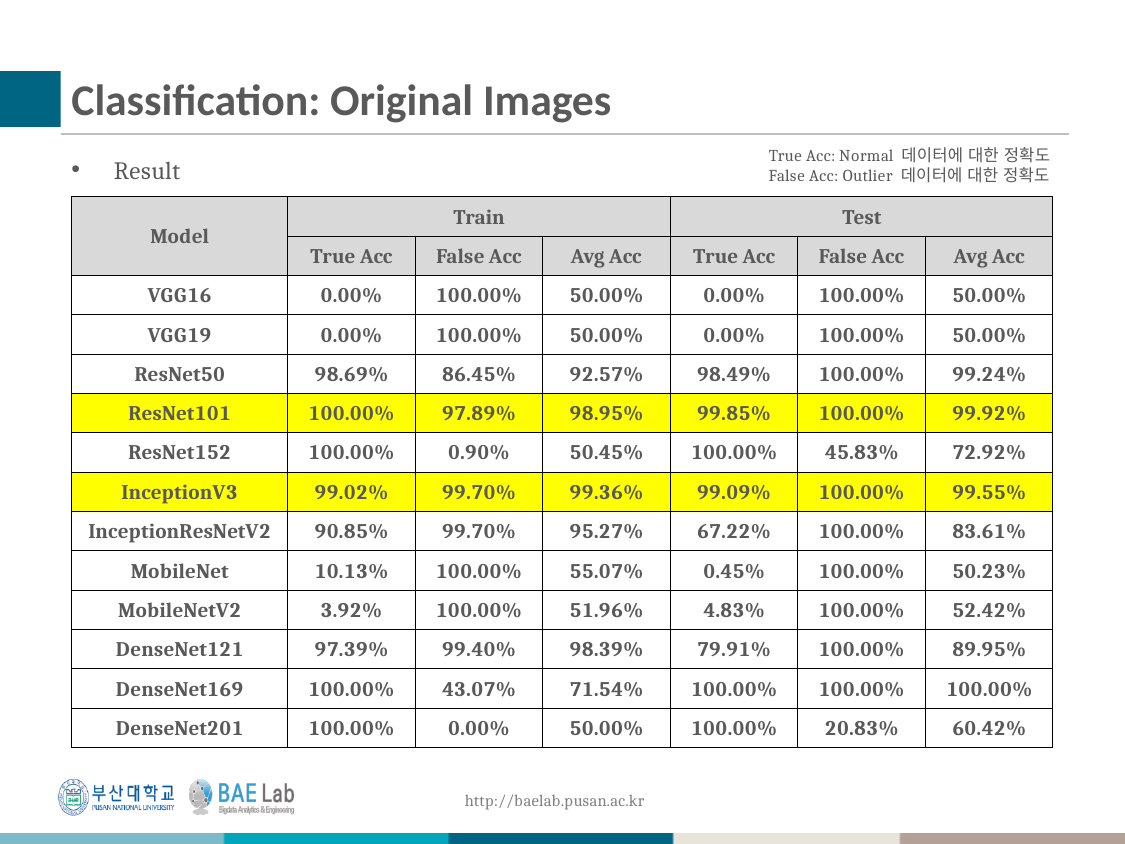

# Classification: Original Images
True Acc: Normal 데이터에 대한 정확도
False Acc: Outlier 데이터에 대한 정확도
Result
| Model | Train |  |  | Test |  |  |
| --- | --- | --- | --- | --- | --- | --- |
|  | True Acc | False Acc | Avg Acc | True Acc | False Acc | Avg Acc |
| VGG16 | 0.00% | 100.00% | 50.00% | 0.00% | 100.00% | 50.00% |
| VGG19 | 0.00% | 100.00% | 50.00% | 0.00% | 100.00% | 50.00% |
| ResNet50 | 98.69% | 86.45% | 92.57% | 98.49% | 100.00% | 99.24% |
| ResNet101 | 100.00% | 97.89% | 98.95% | 99.85% | 100.00% | 99.92% |
| ResNet152 | 100.00% | 0.90% | 50.45% | 100.00% | 45.83% | 72.92% |
| InceptionV3 | 99.02% | 99.70% | 99.36% | 99.09% | 100.00% | 99.55% |
| InceptionResNetV2 | 90.85% | 99.70% | 95.27% | 67.22% | 100.00% | 83.61% |
| MobileNet | 10.13% | 100.00% | 55.07% | 0.45% | 100.00% | 50.23% |
| MobileNetV2 | 3.92% | 100.00% | 51.96% | 4.83% | 100.00% | 52.42% |
| DenseNet121 | 97.39% | 99.40% | 98.39% | 79.91% | 100.00% | 89.95% |
| DenseNet169 | 100.00% | 43.07% | 71.54% | 100.00% | 100.00% | 100.00% |
| DenseNet201 | 100.00% | 0.00% | 50.00% | 100.00% | 20.83% | 60.42% |